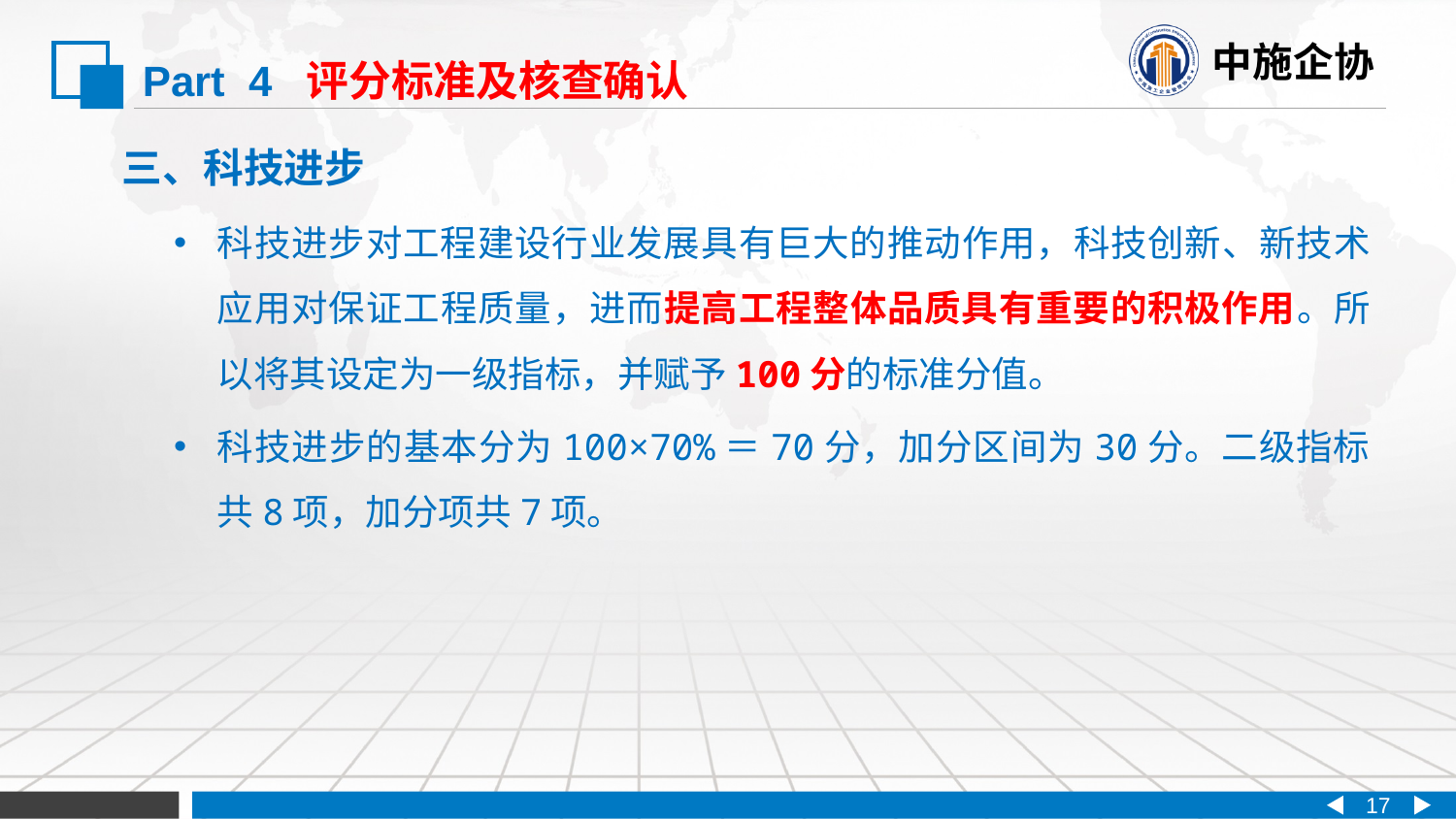

Part  4  评分标准及核查确认
   三、科技进步
科技进步对工程建设行业发展具有巨大的推动作用，科技创新、新技术应用对保证工程质量，进而提高工程整体品质具有重要的积极作用。所以将其设定为一级指标，并赋予100分的标准分值。
科技进步的基本分为100×70%＝70分，加分区间为30分。二级指标共8项，加分项共7项。